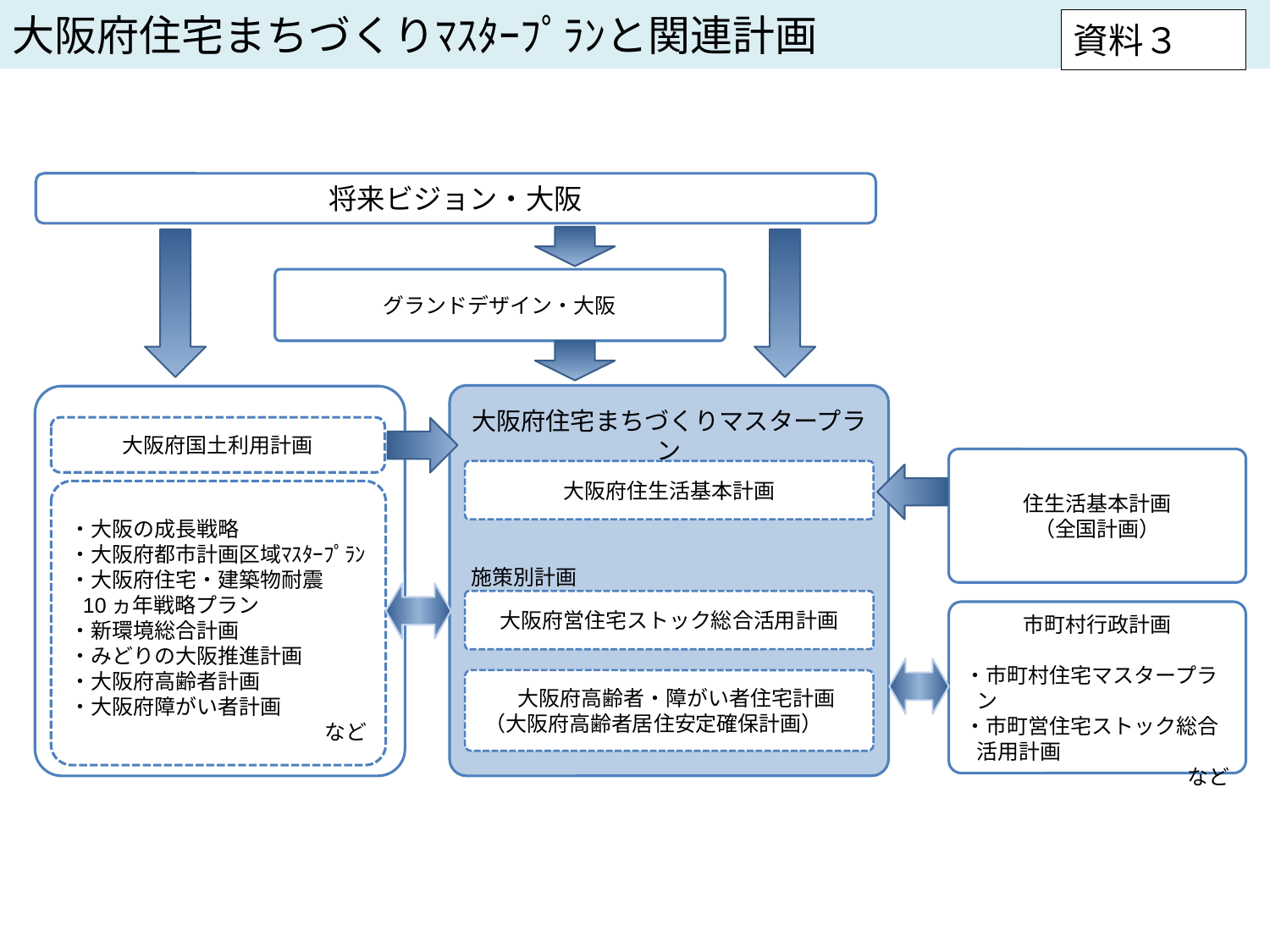

大阪府住宅まちづくりﾏｽﾀｰﾌﾟﾗﾝと関連計画
資料３
将来ビジョン・大阪

グランドデザイン・大阪

大阪府住宅まちづくりマスタープラン

大阪府国土利用計画
住生活基本計画
（全国計画）

大阪府住生活基本計画
・大阪の成長戦略
・大阪府都市計画区域ﾏｽﾀｰﾌﾟﾗﾝ
・大阪府住宅・建築物耐震10ヵ年戦略プラン
・新環境総合計画
・みどりの大阪推進計画
・大阪府高齢者計画
・大阪府障がい者計画
など
施策別計画

大阪府営住宅ストック総合活用計画
市町村行政計画

・市町村住宅マスタープラン
・市町営住宅ストック総合活用計画
など

  大阪府高齢者・障がい者住宅計画
（大阪府高齢者居住安定確保計画）